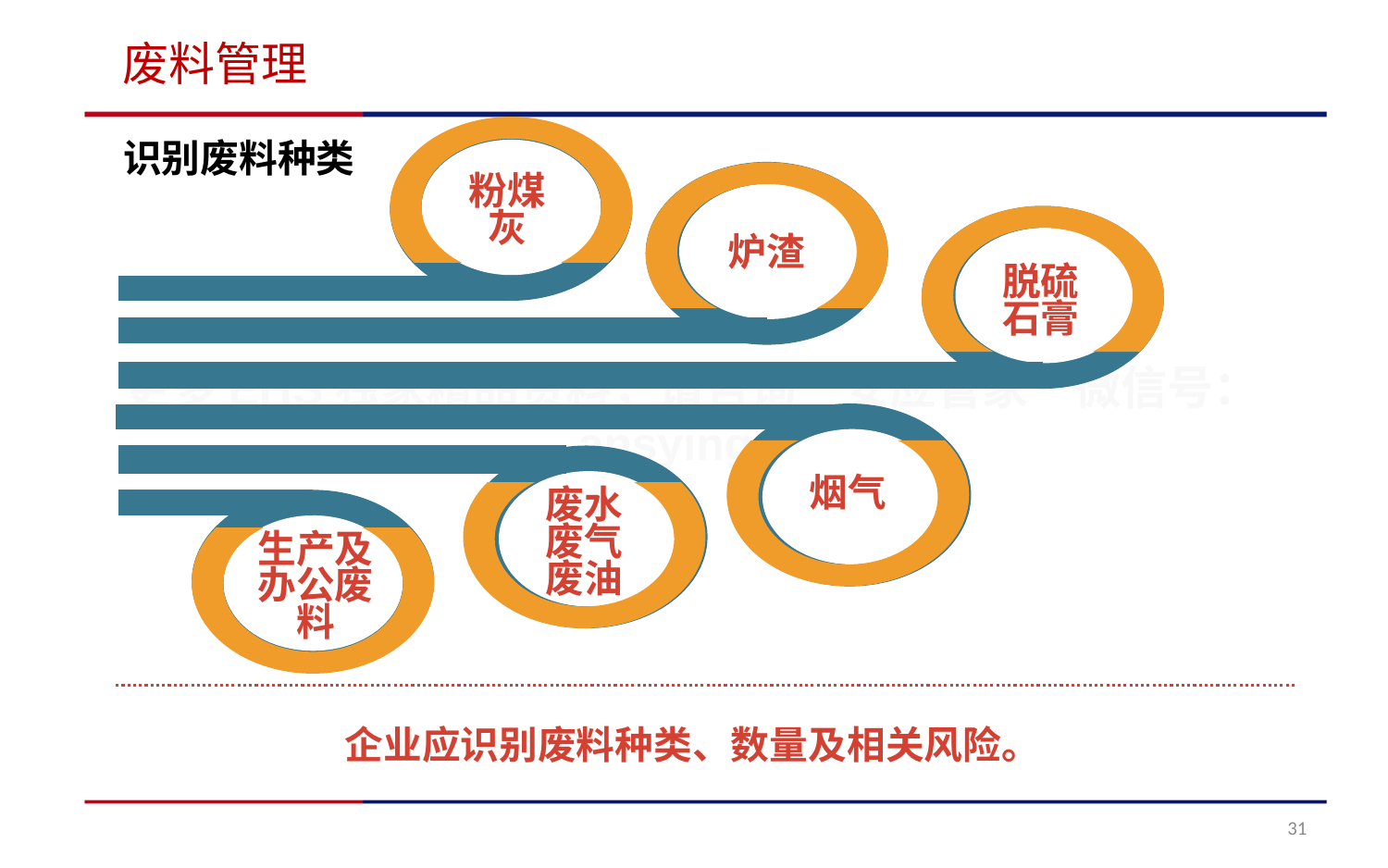

废料管理
识别废料种类

粉煤灰

炉渣
脱硫石膏

烟气

废水废气废油

生产及办公废料
企业应识别废料种类、数量及相关风险。